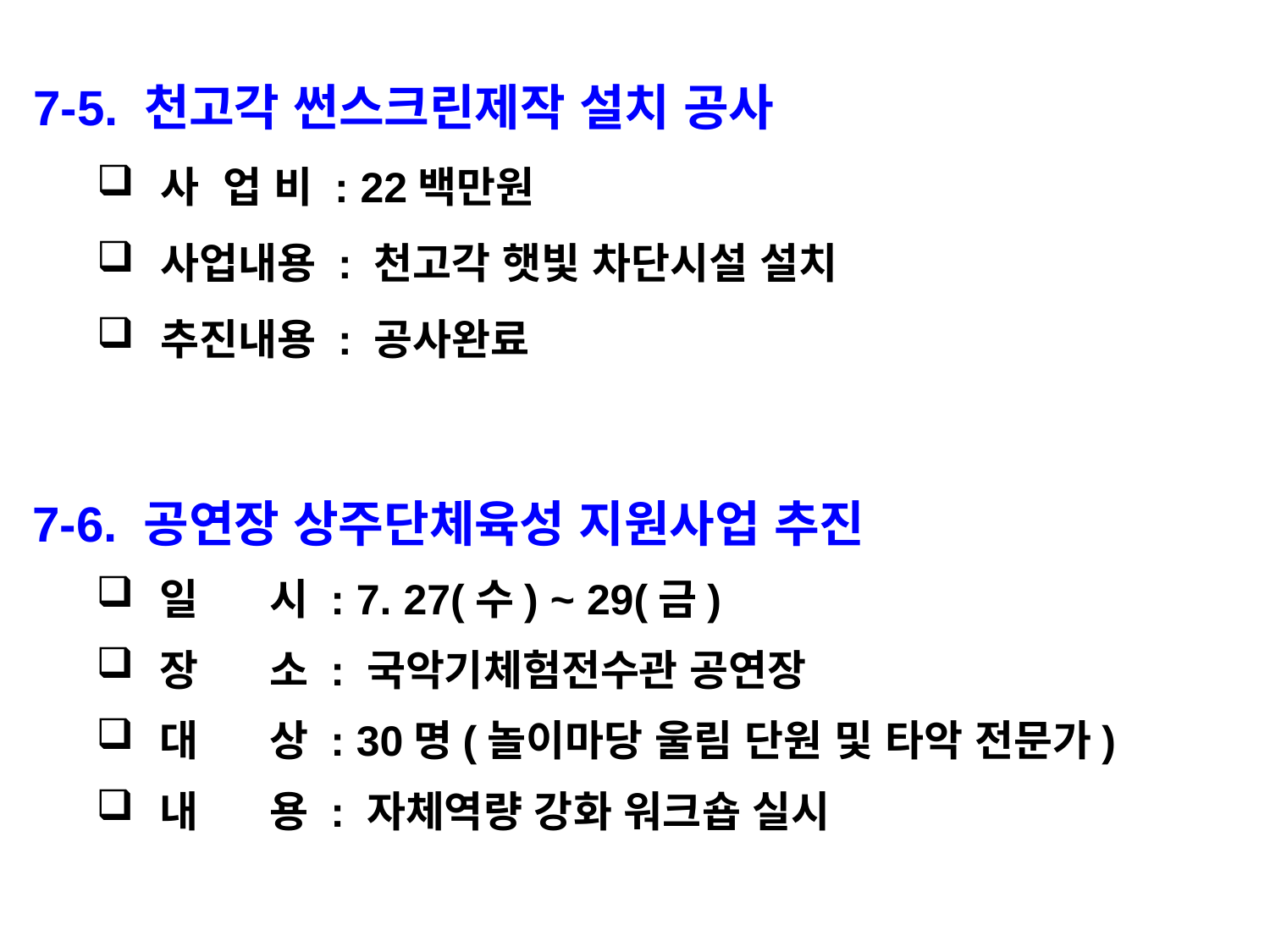

7-5. 천고각 썬스크린제작 설치 공사
사  업 비 : 22백만원
사업내용 : 천고각 햇빛 차단시설 설치
추진내용 : 공사완료

7-6. 공연장 상주단체육성 지원사업 추진
일      시 : 7. 27(수) ~ 29(금)
장      소 : 국악기체험전수관 공연장
대      상 : 30명(놀이마당 울림 단원 및 타악 전문가)
내      용 : 자체역량 강화 워크숍 실시